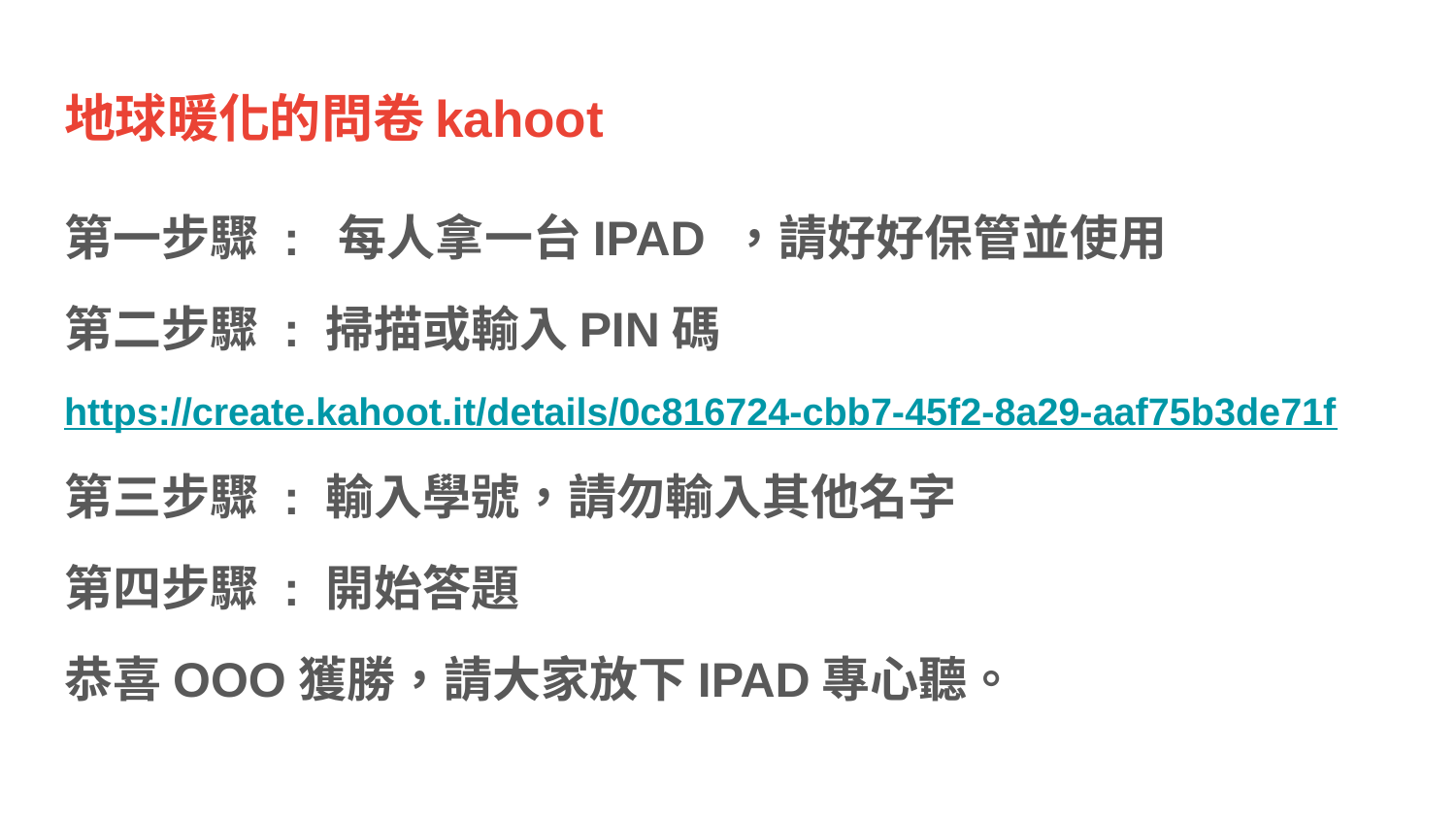

# 地球暖化的問卷kahoot
第一步驟 :  每人拿一台IPAD ，請好好保管並使用
第二步驟 : 掃描或輸入PIN碼
https://create.kahoot.it/details/0c816724-cbb7-45f2-8a29-aaf75b3de71f
第三步驟 : 輸入學號，請勿輸入其他名字
第四步驟 : 開始答題
恭喜OOO獲勝，請大家放下IPAD專心聽。